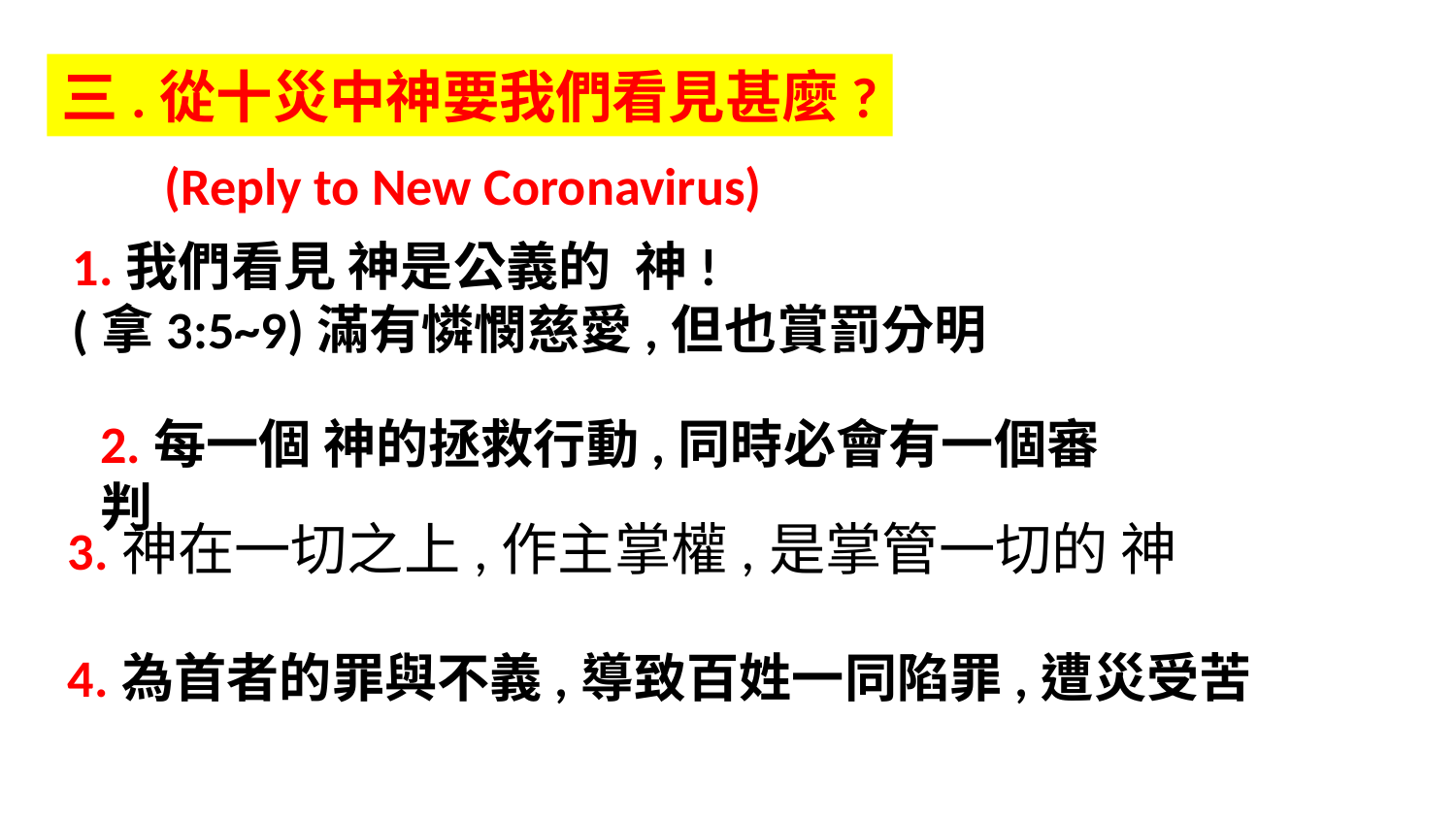

三.從十災中神要我們看見甚麼?
(Reply to New Coronavirus)
1.我們看見 神是公義的  神!
(拿3:5~9)滿有憐憫慈愛,但也賞罰分明

2.每一個 神的拯救行動,同時必會有一個審判

3.神在一切之上,作主掌權,是掌管一切的 神

4.為首者的罪與不義,導致百姓一同陷罪,遭災受苦